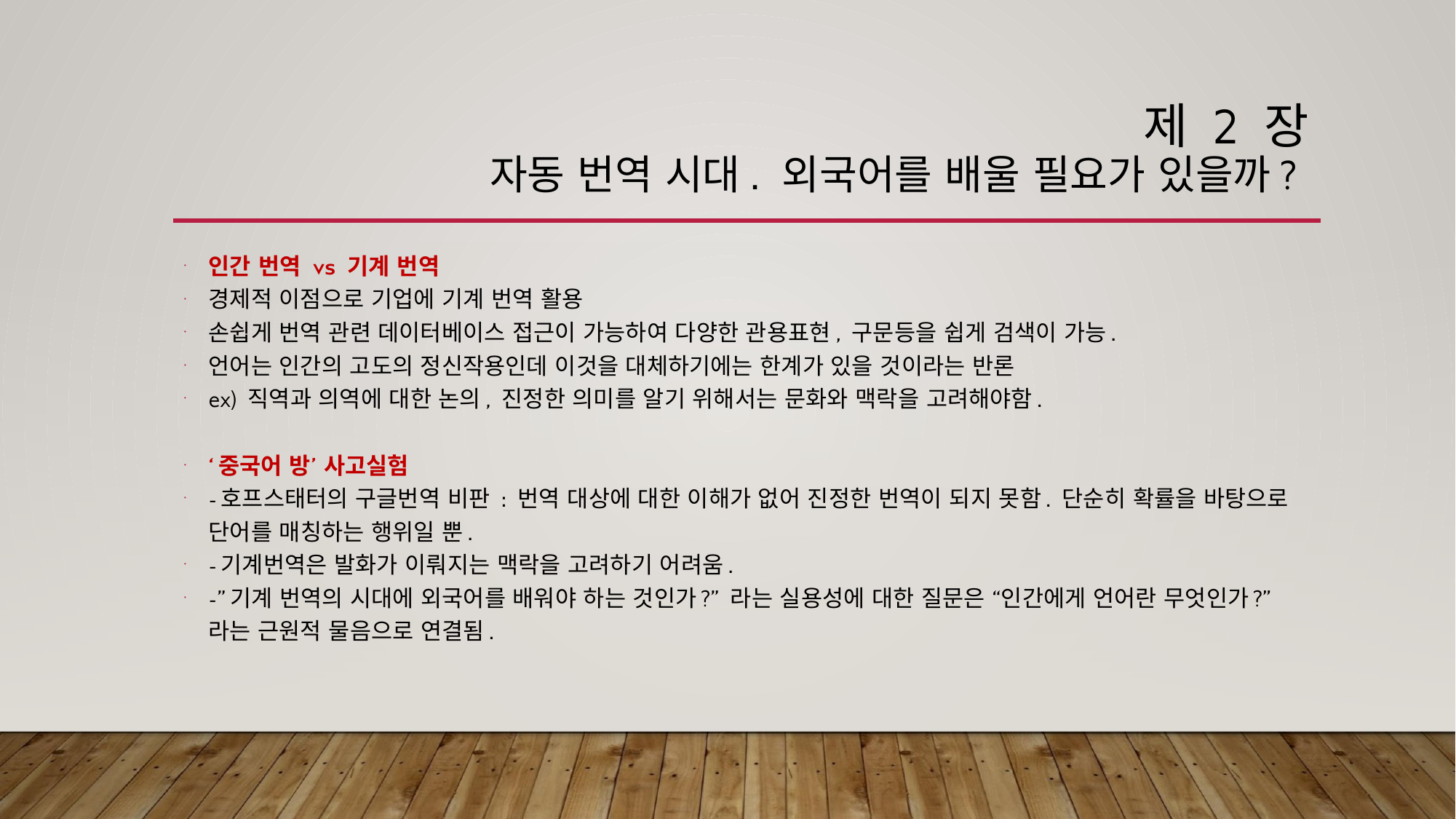

# 제 2 장 자동 번역 시대. 외국어를 배울 필요가 있을까?
인간 번역 vs 기계 번역
경제적 이점으로 기업에 기계 번역 활용
손쉽게 번역 관련 데이터베이스 접근이 가능하여 다양한 관용표현, 구문등을 쉽게 검색이 가능.
언어는 인간의 고도의 정신작용인데 이것을 대체하기에는 한계가 있을 것이라는 반론
ex) 직역과 의역에 대한 논의, 진정한 의미를 알기 위해서는 문화와 맥락을 고려해야함.

‘중국어 방’ 사고실험
-호프스태터의 구글번역 비판 : 번역 대상에 대한 이해가 없어 진정한 번역이 되지 못함. 단순히 확률을 바탕으로 단어를 매칭하는 행위일 뿐.
-기계번역은 발화가 이뤄지는 맥락을 고려하기 어려움.
-”기계 번역의 시대에 외국어를 배워야 하는 것인가?” 라는 실용성에 대한 질문은 “인간에게 언어란 무엇인가?”라는 근원적 물음으로 연결됨.